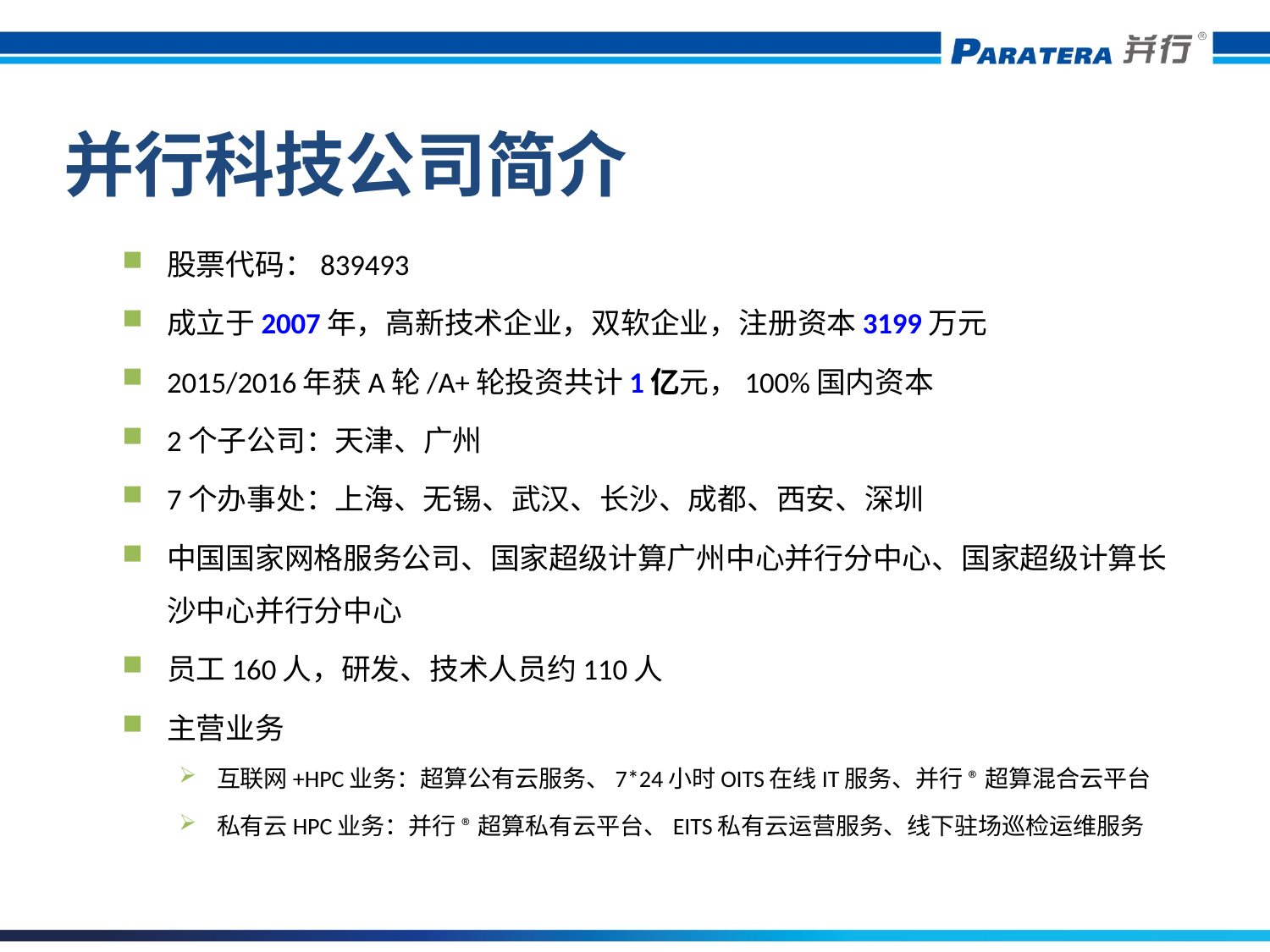

并行科技公司简介
股票代码：839493
成立于2007年，高新技术企业，双软企业，注册资本3199万元
2015/2016年获A轮/A+轮投资共计1亿元，100%国内资本
2个子公司：天津、广州
7个办事处：上海、无锡、武汉、长沙、成都、西安、深圳
中国国家网格服务公司、国家超级计算广州中心并行分中心、国家超级计算长沙中心并行分中心
员工160人，研发、技术人员约110人
主营业务
互联网+HPC业务：超算公有云服务、7*24小时OITS在线IT服务、并行®超算混合云平台
私有云HPC业务：并行®超算私有云平台、EITS私有云运营服务、线下驻场巡检运维服务